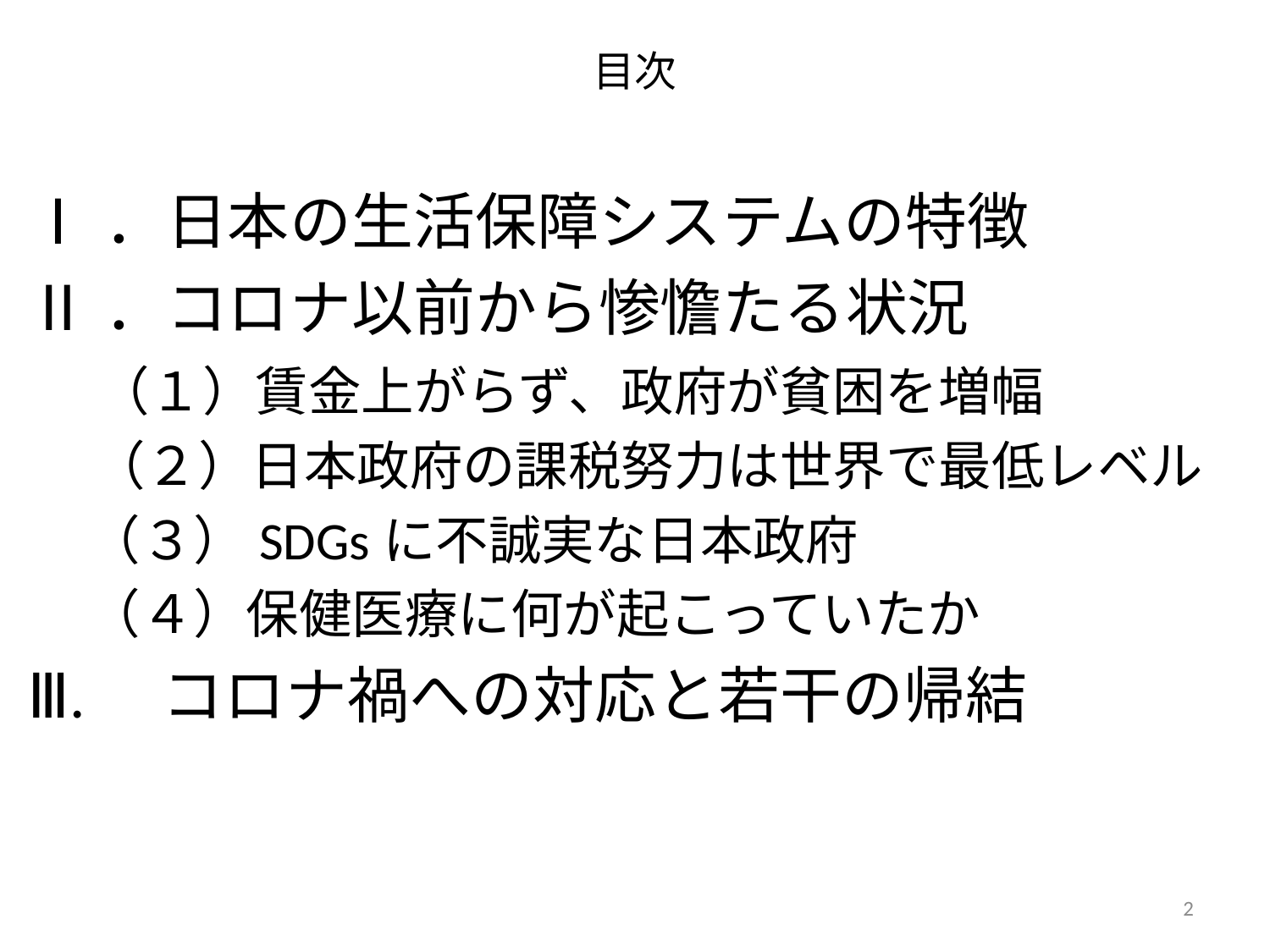

# 目次
Ⅰ．日本の生活保障システムの特徴
Ⅱ．コロナ以前から惨憺たる状況
　 （１）賃金上がらず、政府が貧困を増幅
　 （２）日本政府の課税努力は世界で最低レベル
    （３）SDGsに不誠実な日本政府
    （４）保健医療に何が起こっていたか
Ⅲ.　コロナ禍への対応と若干の帰結

2